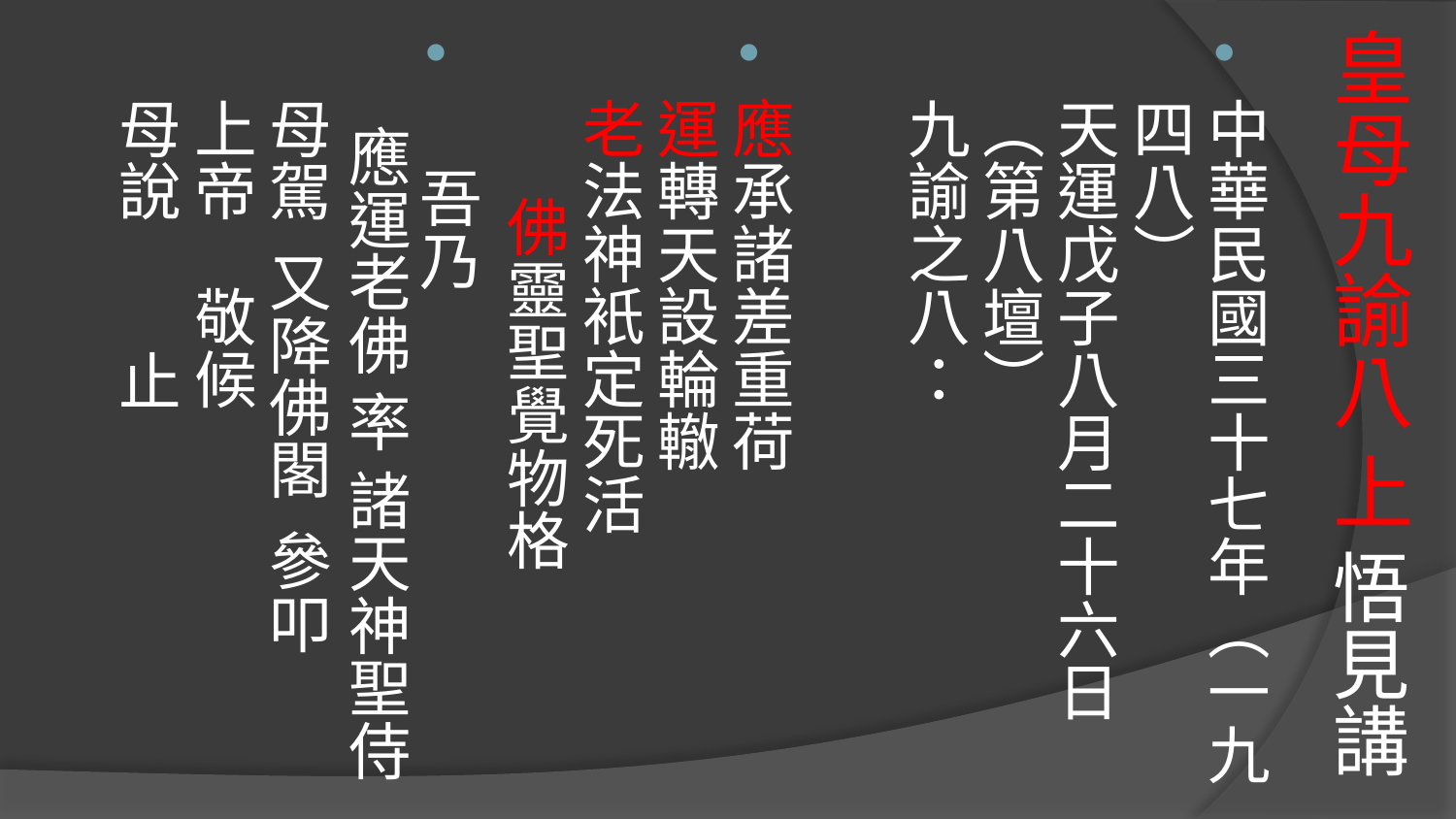

# 皇母九諭八 上 悟見講
中華民國三十七年︵一九四八︶
天運戊子八月二十六日︵第八壇︶
九諭之八：

應承諸差重荷                       運轉天設輪轍
老法神衹定死活                         佛靈聖覺物格
    吾乃
  應運老佛 率 諸天神聖侍
母駕  又降佛閣  參叩
上帝　敬候
母說         止